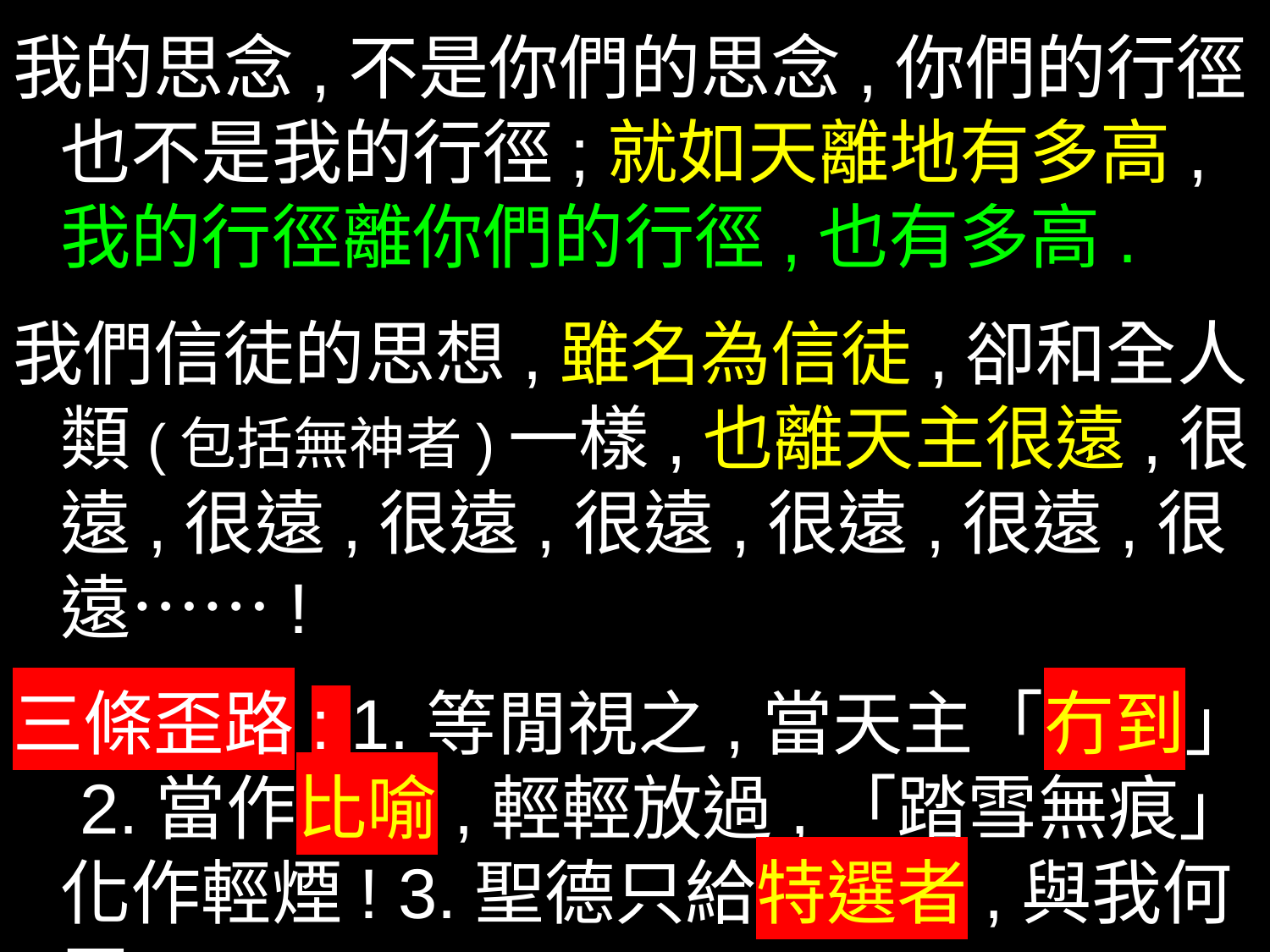

我的思念,不是你們的思念,你們的行徑,也不是我的行徑;就如天離地有多高,
我的行徑離你們的行徑,也有多高.
我們信徒的思想,雖名為信徒,卻和全人類(包括無神者)一樣,也離天主很遠,很遠,很遠,很遠,很遠,很遠,很遠,很遠……!
三條歪路: 1.等閒視之,當天主「冇到」; 2.當作比喻,輕輕放過,「踏雪無痕」,化作輕煙! 3.聖德只給特選者,與我何干?